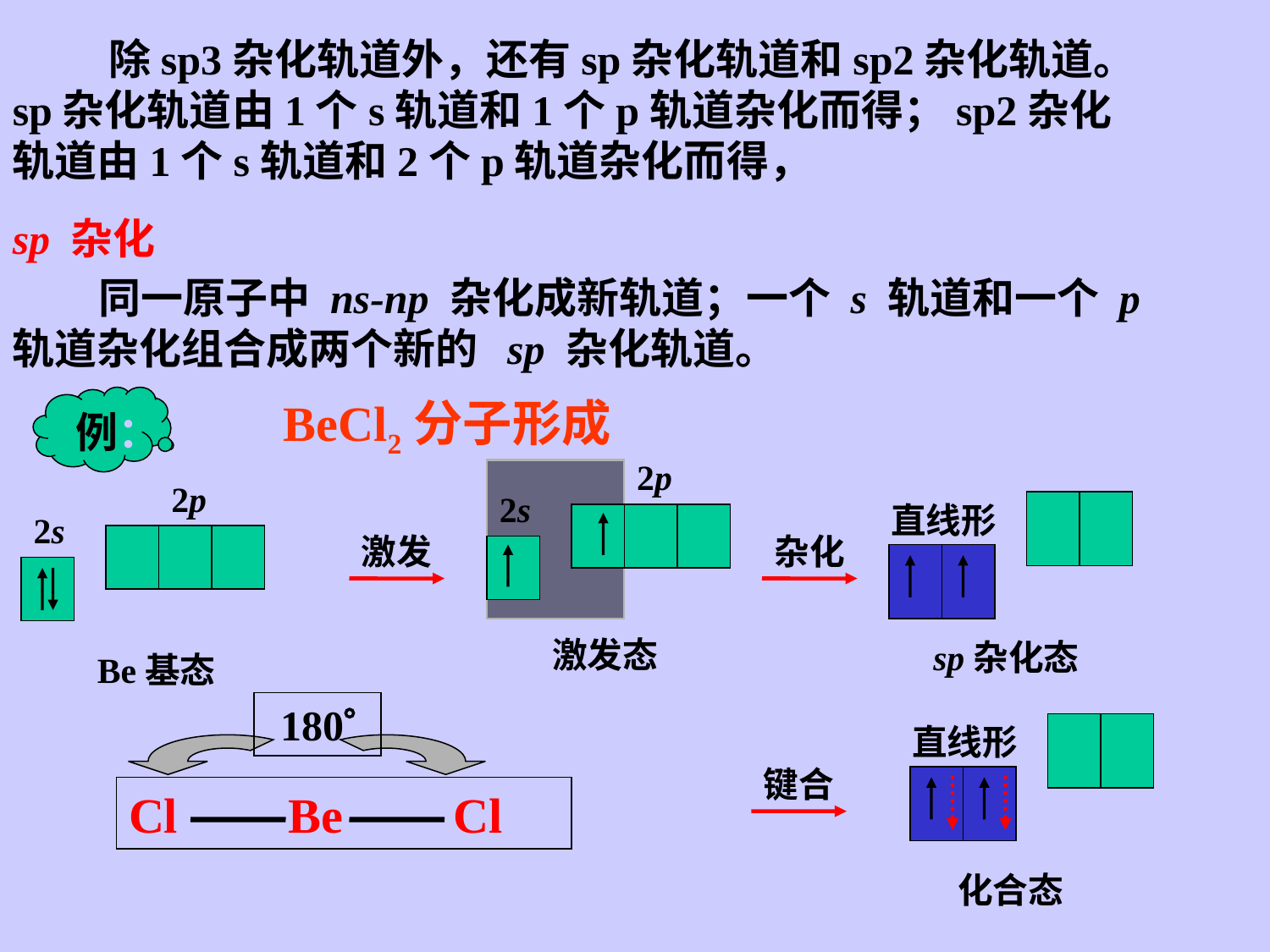

除sp3杂化轨道外，还有sp杂化轨道和sp2杂化轨道。sp杂化轨道由1个s轨道和1个p轨道杂化而得；sp2杂化轨道由1个s轨道和2个p轨道杂化而得，
sp 杂化
        同一原子中 ns-np 杂化成新轨道；一个 s 轨道和一个 p 轨道杂化组合成两个新的  sp 杂化轨道。
BeCl2分子形成
例：
2p

2p
2s
直线形

2s

激发
杂化

激发态
sp杂化态
Be基态
180°
直线形

键合

Cl         Be         Cl

化合态